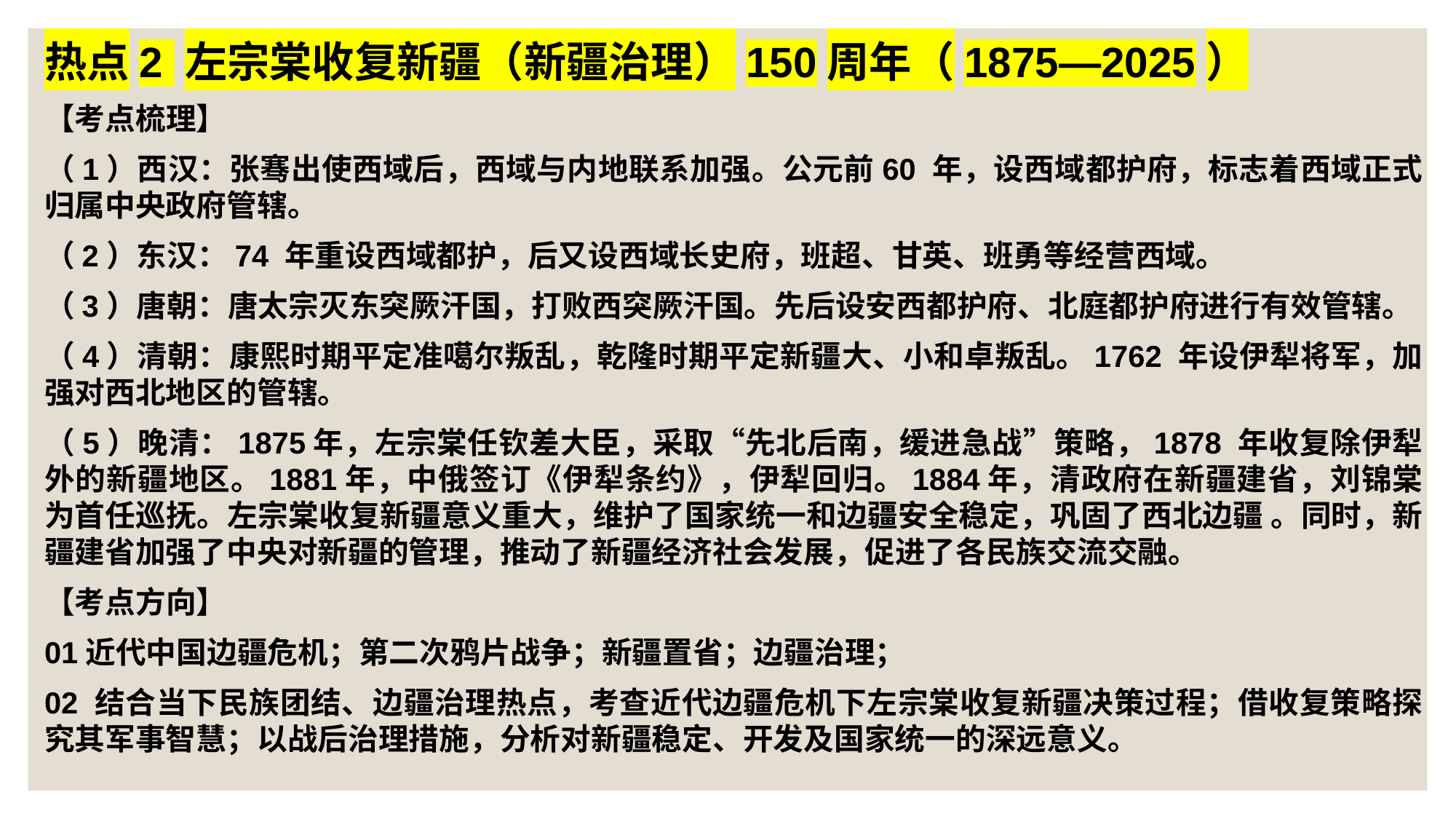

热点2 左宗棠收复新疆（新疆治理）150周年（1875—2025）
【考点梳理】
（1）西汉：张骞出使西域后，西域与内地联系加强。公元前60 年，设西域都护府，标志着西域正式归属中央政府管辖。
（2）东汉：74 年重设西域都护，后又设西域长史府，班超、甘英、班勇等经营西域。
（3）唐朝：唐太宗灭东突厥汗国，打败西突厥汗国。先后设安西都护府、北庭都护府进行有效管辖。
（4）清朝：康熙时期平定准噶尔叛乱，乾隆时期平定新疆大、小和卓叛乱。1762 年设伊犁将军，加强对西北地区的管辖。
（5）晚清：1875年，左宗棠任钦差大臣，采取“先北后南，缓进急战”策略，1878 年收复除伊犁外的新疆地区。1881年，中俄签订《伊犁条约》，伊犁回归。1884年，清政府在新疆建省，刘锦棠为首任巡抚。左宗棠收复新疆意义重大，维护了国家统一和边疆安全稳定，巩固了西北边疆 。同时，新疆建省加强了中央对新疆的管理，推动了新疆经济社会发展，促进了各民族交流交融。
【考点方向】
01近代中国边疆危机；第二次鸦片战争；新疆置省；边疆治理；
02 结合当下民族团结、边疆治理热点，考查近代边疆危机下左宗棠收复新疆决策过程；借收复策略探究其军事智慧；以战后治理措施，分析对新疆稳定、开发及国家统一的深远意义。